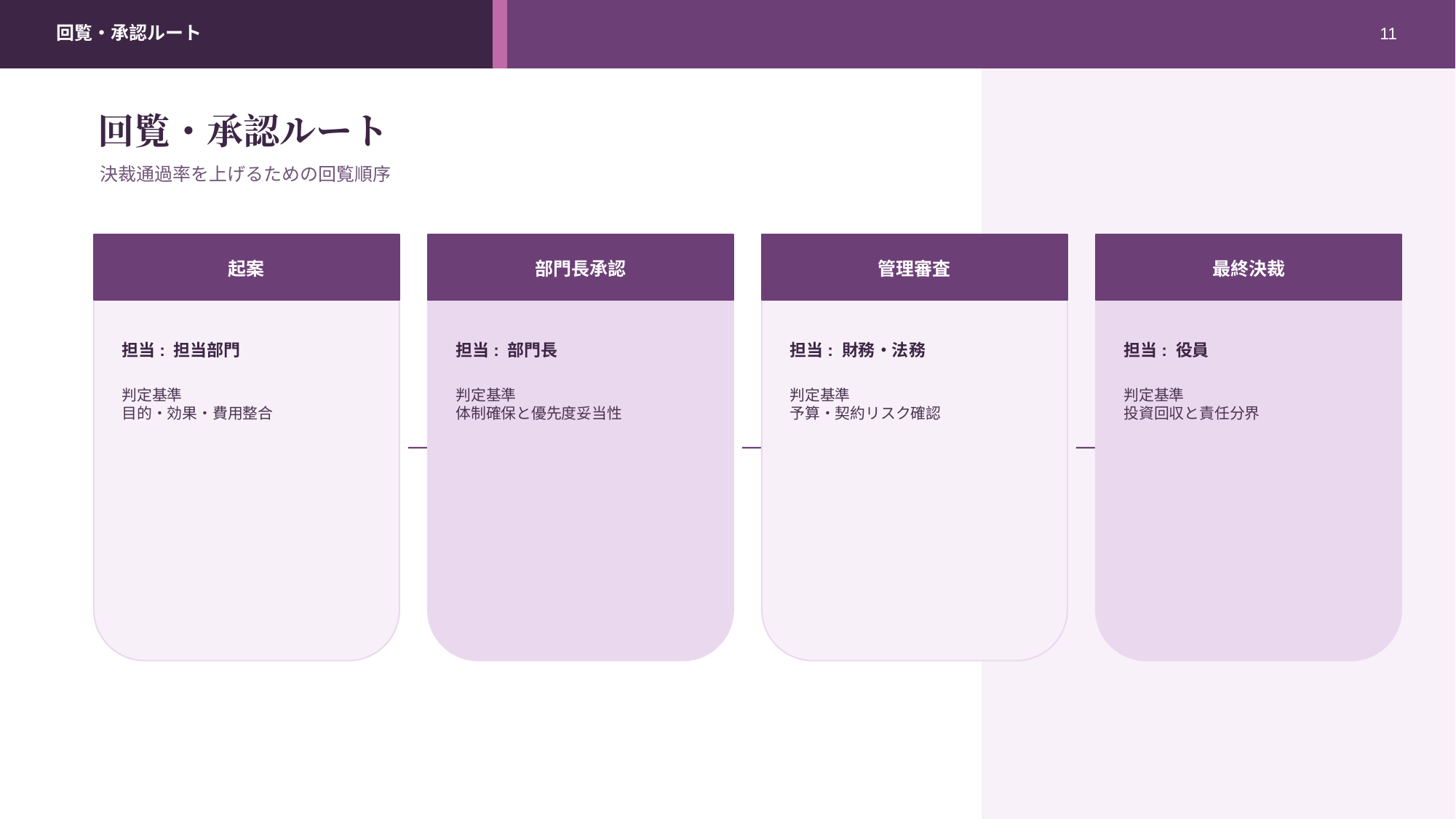

回覧・承認ルート
11

回覧・承認ルート
決裁通過率を上げるための回覧順序

起案
部門長承認
管理審査
最終決裁
担当: 担当部門
担当: 部門長
担当: 財務・法務
担当: 役員
判定基準
目的・効果・費用整合
判定基準
体制確保と優先度妥当性
判定基準
予算・契約リスク確認
判定基準
投資回収と責任分界